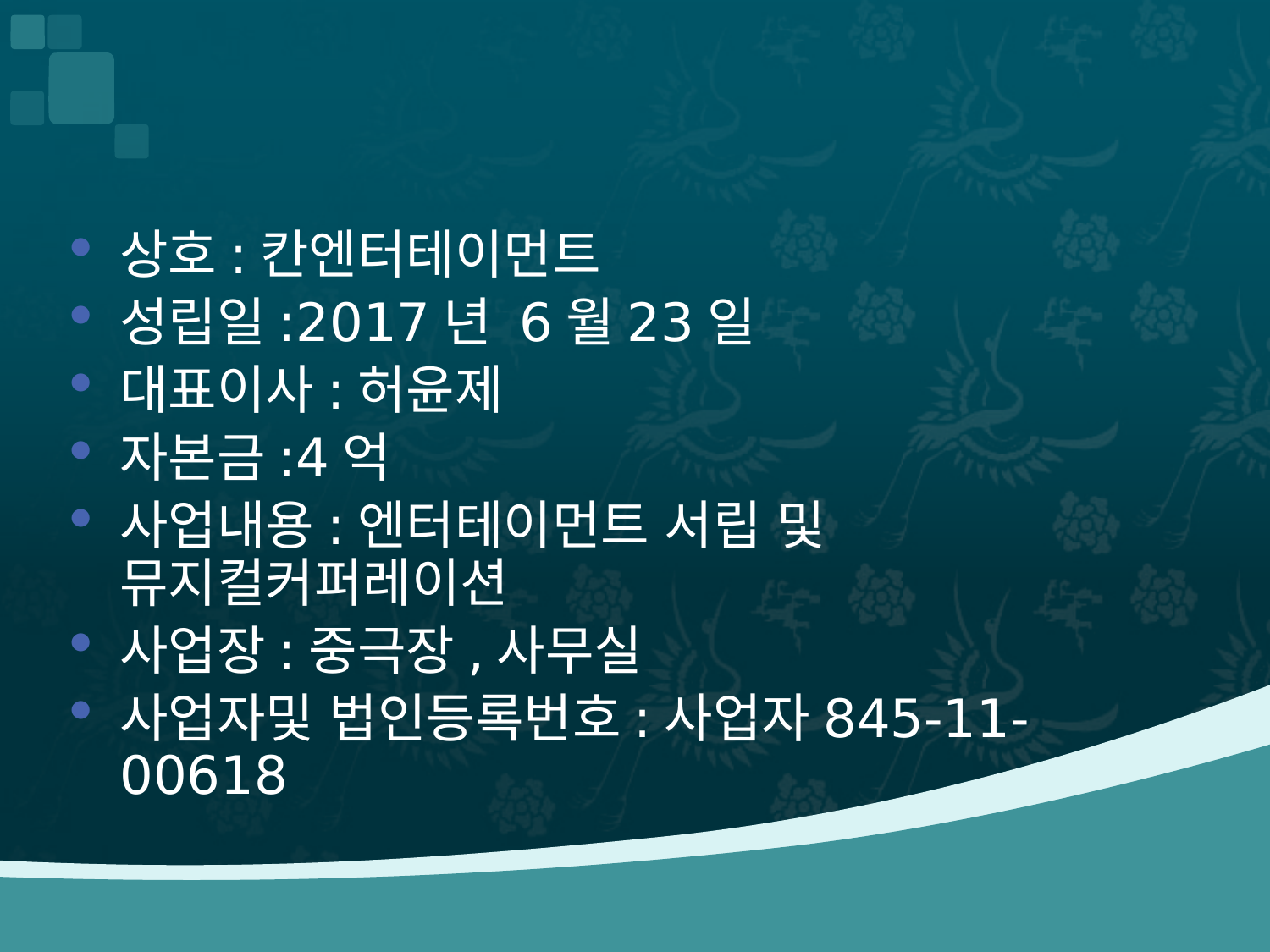

#
상호:칸엔터테이먼트
성립일:2017년 6월23일
대표이사:허윤제
자본금:4억
사업내용:엔터테이먼트 서립 및 뮤지컬커퍼레이션
사업장:중극장,사무실
사업자및 법인등록번호:사업자845-11-00618